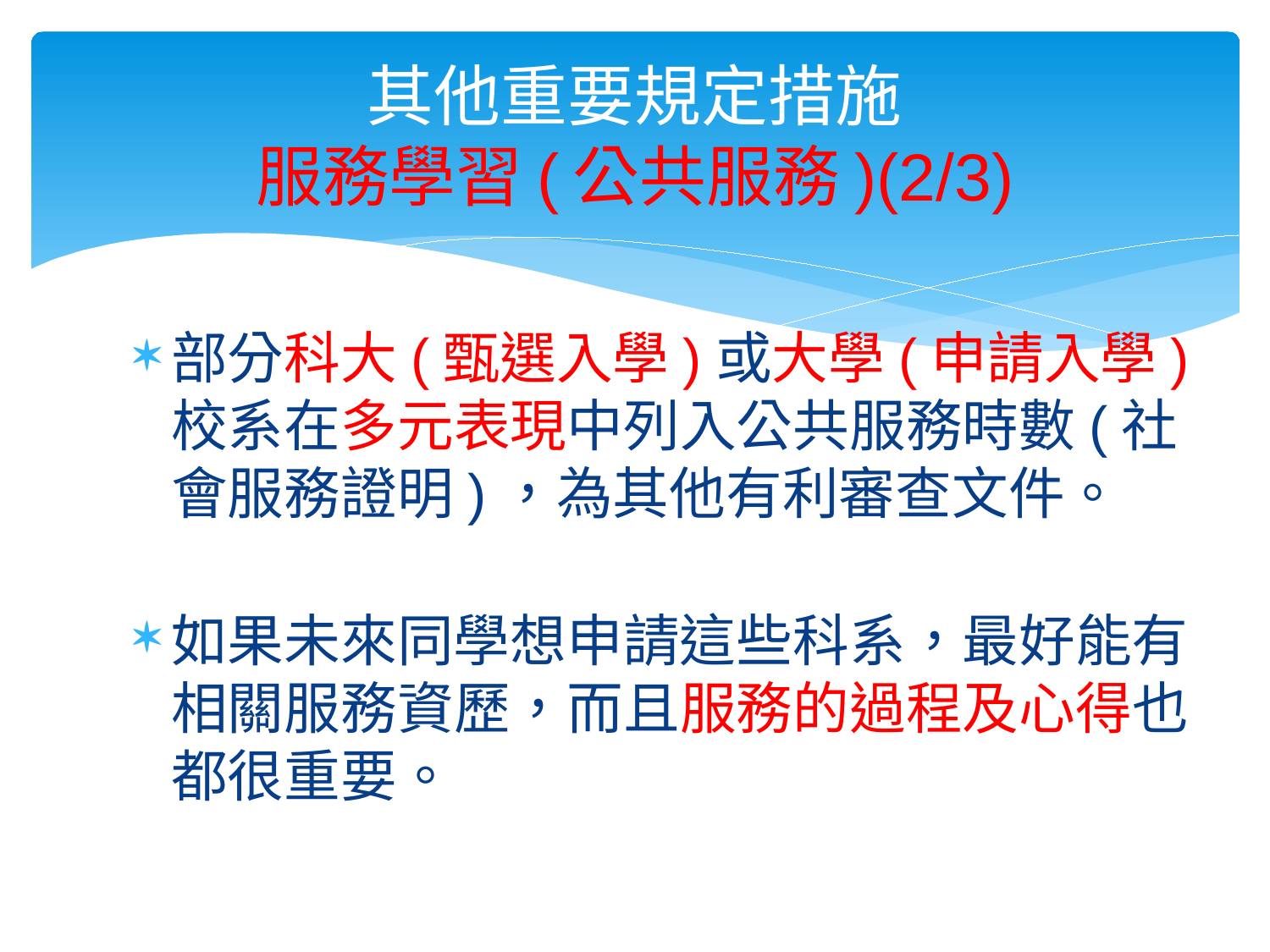

# 其他重要規定措施 服務學習(公共服務)(2/3)
部分科大(甄選入學)或大學(申請入學)校系在多元表現中列入公共服務時數(社會服務證明)，為其他有利審查文件。
如果未來同學想申請這些科系，最好能有相關服務資歷，而且服務的過程及心得也都很重要。